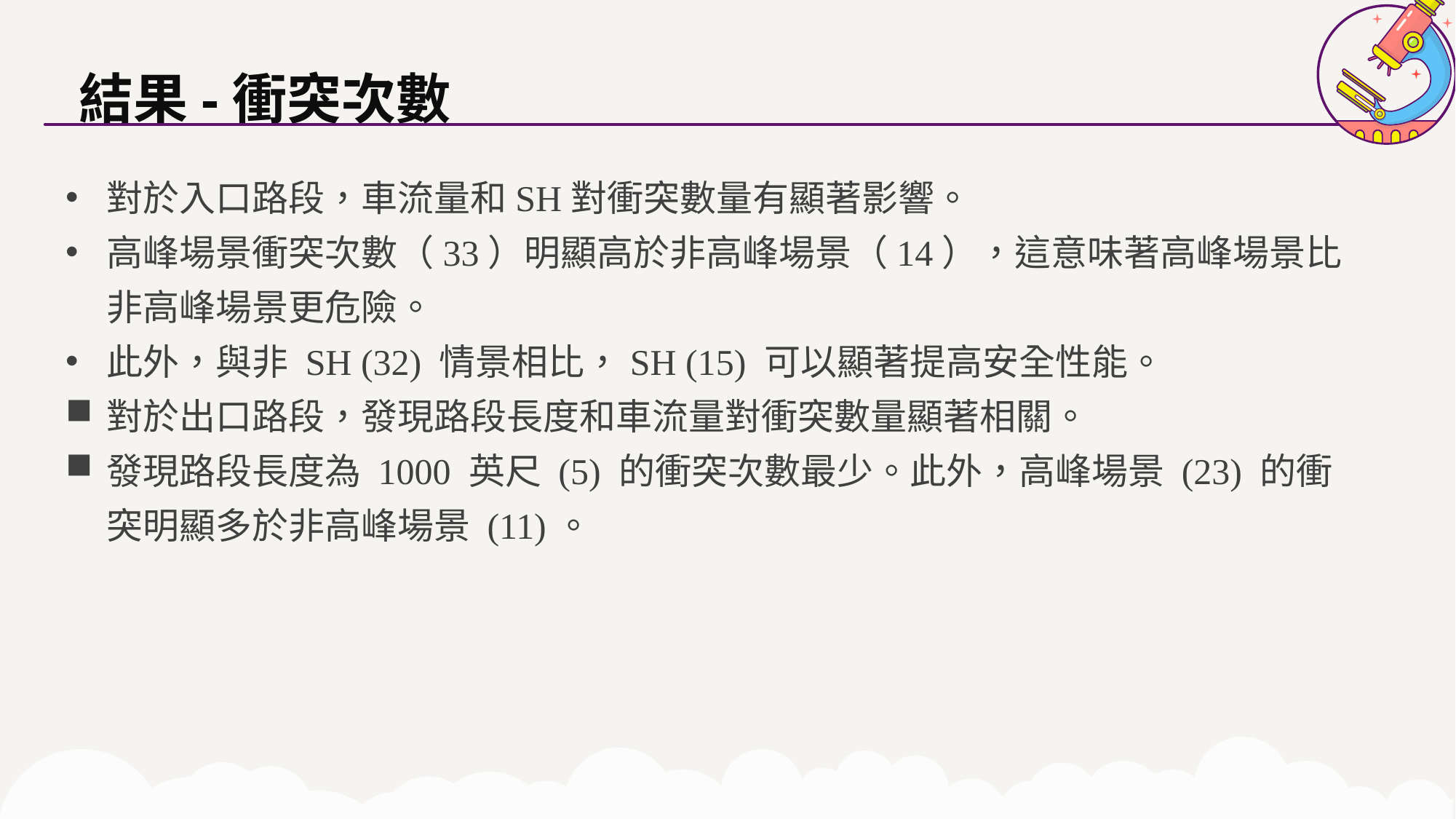

結果-衝突次數
對於入口路段，車流量和SH對衝突數量有顯著影響。
高峰場景衝突次數（33）明顯高於非高峰場景（14），這意味著高峰場景比非高峰場景更危險。
此外，與非 SH (32) 情景相比，SH (15) 可以顯著提高安全性能。
對於出口路段，發現路段長度和車流量對衝突數量顯著相關。
發現路段長度為 1000 英尺 (5) 的衝突次數最少。此外，高峰場景 (23) 的衝突明顯多於非高峰場景 (11)。